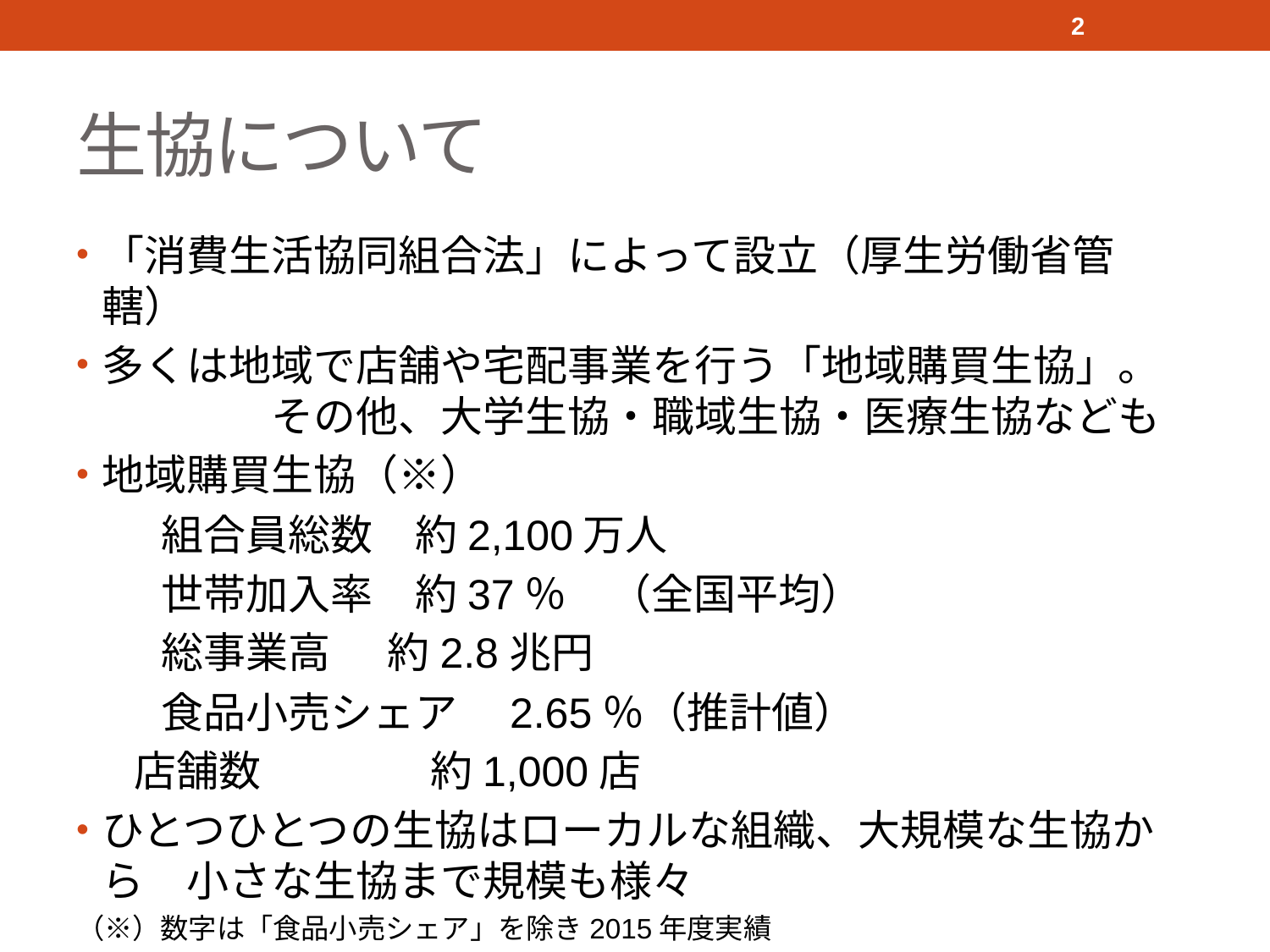

2
# 生協について
「消費生活協同組合法」によって設立（厚生労働省管轄）
多くは地域で店舗や宅配事業を行う「地域購買生協」。　　　　その他、大学生協・職域生協・医療生協なども
地域購買生協（※）
　　組合員総数　約2,100万人
　　世帯加入率　約37％　（全国平均）
　　総事業高      約2.8兆円
　　食品小売シェア　2.65％（推計値）
     店舗数　　　　約1,000店
ひとつひとつの生協はローカルな組織、大規模な生協から　小さな生協まで規模も様々
（※）数字は「食品小売シェア」を除き2015年度実績